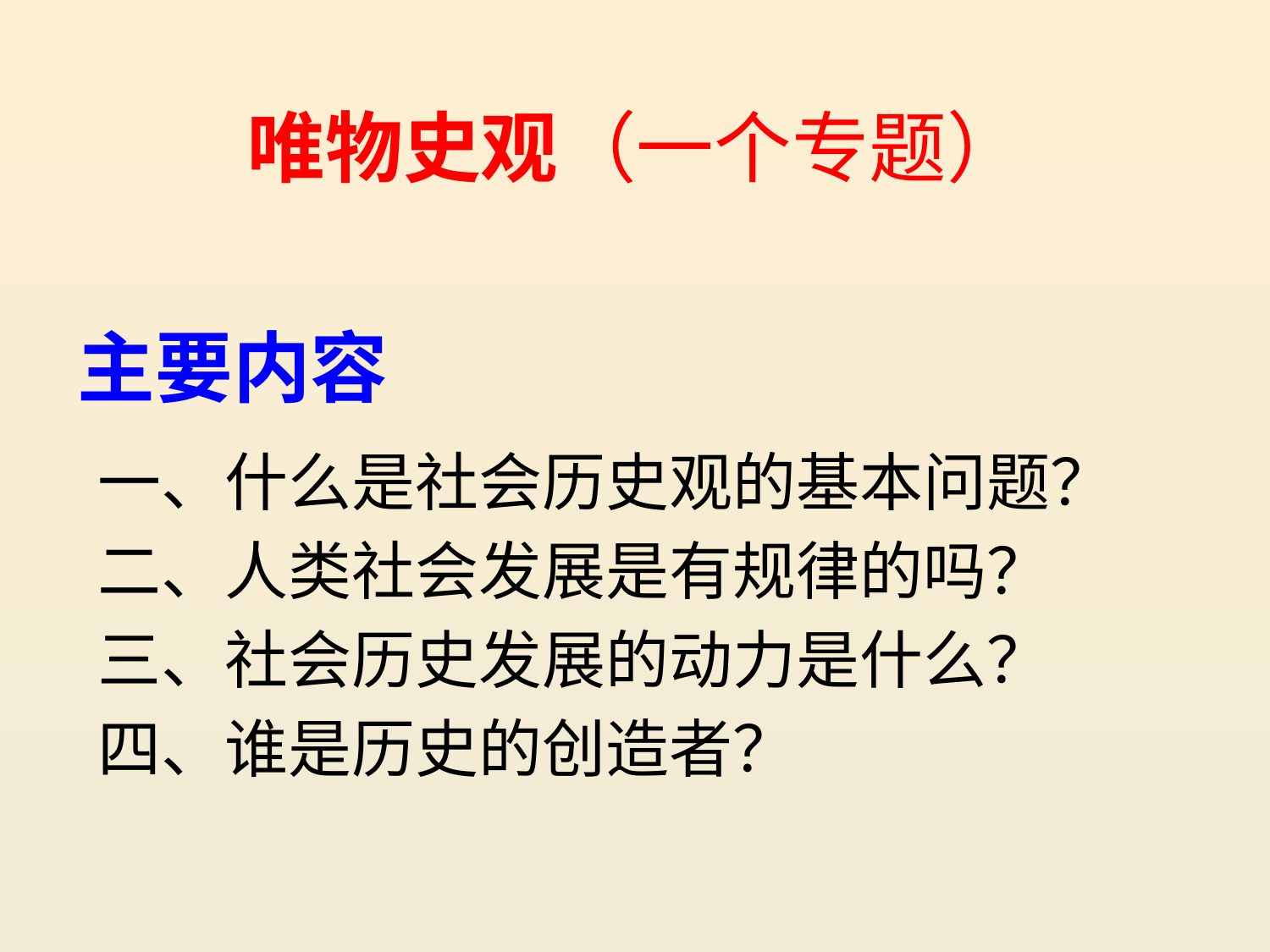

唯物史观（一个专题）
# 主要内容
一、什么是社会历史观的基本问题？
二、人类社会发展是有规律的吗？
三、社会历史发展的动力是什么？
四、谁是历史的创造者？